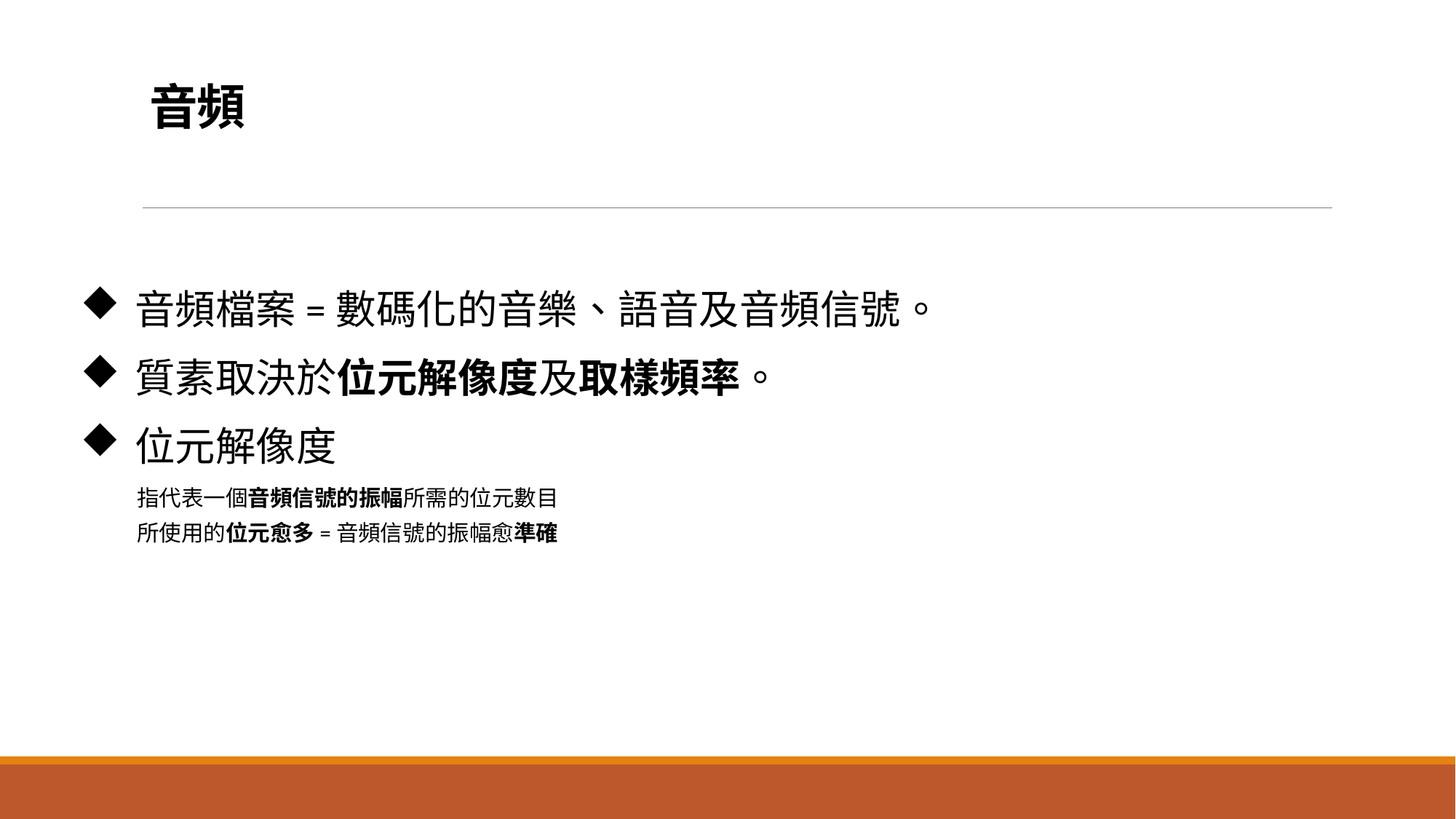

# 音頻

音頻檔案=數碼化的音樂、語音及音頻信號。
質素取決於位元解像度及取樣頻率。
位元解像度
	指代表一個音頻信號的振幅所需的位元數目
	所使用的位元愈多=音頻信號的振幅愈準確